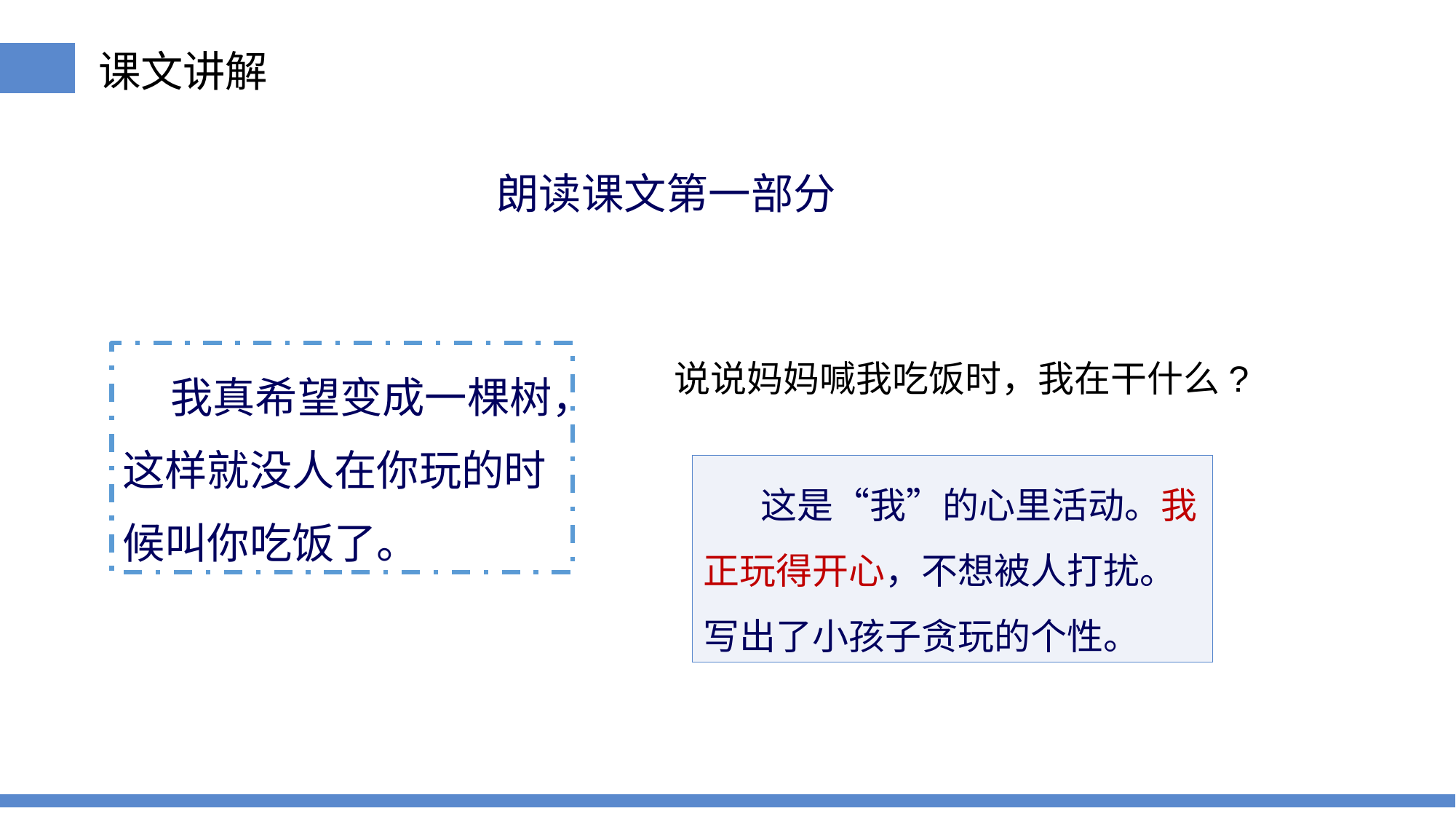

课文讲解
朗读课文第一部分
说说妈妈喊我吃饭时，我在干什么?
    我真希望变成一棵树，这样就没人在你玩的时候叫你吃饭了。
      这是“我”的心里活动。我正玩得开心，不想被人打扰。写出了小孩子贪玩的个性。